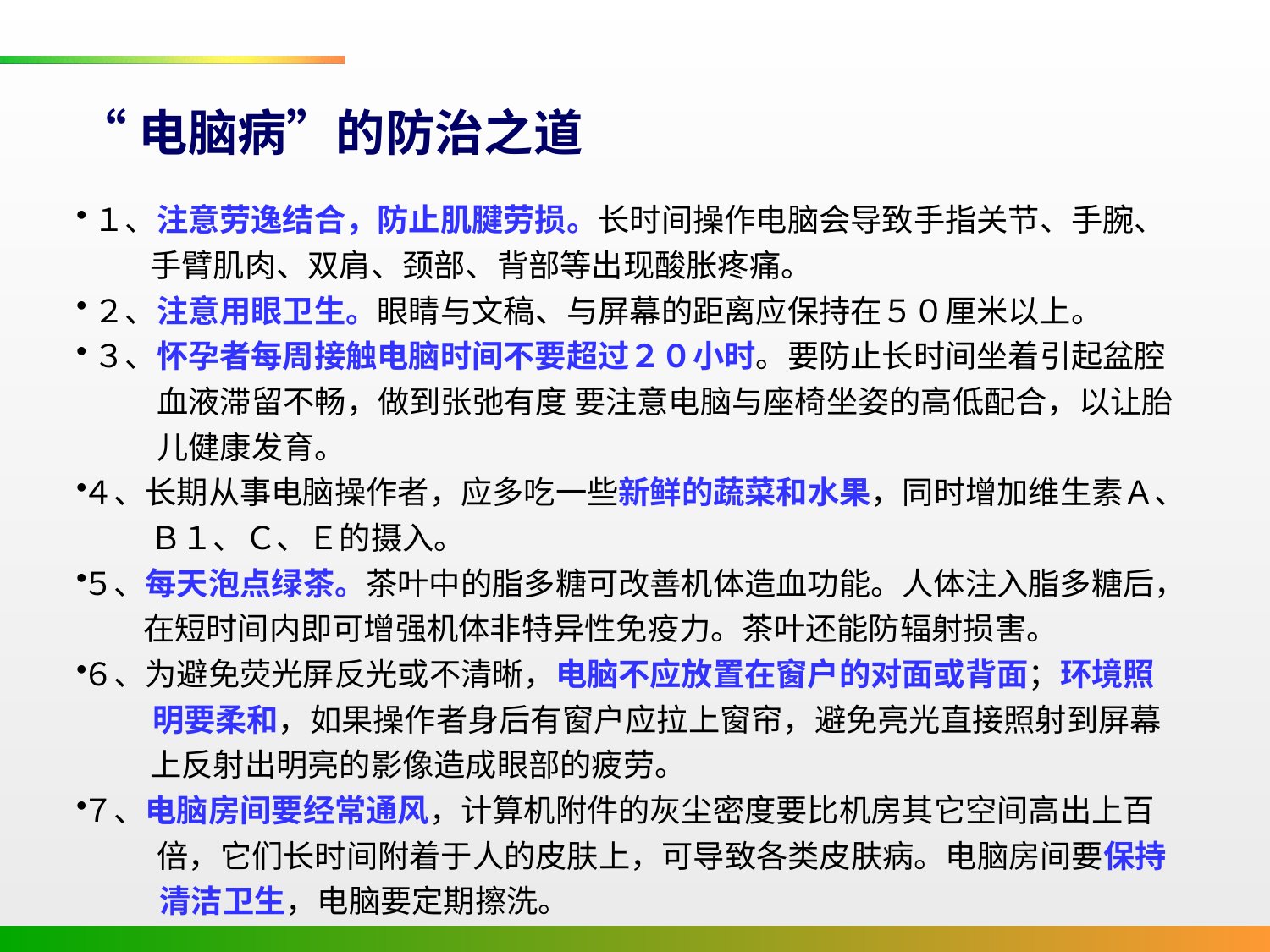

# “电脑病”的防治之道
 １、注意劳逸结合，防止肌腱劳损。长时间操作电脑会导致手指关节、手腕、
          手臂肌肉、双肩、颈部、背部等出现酸胀疼痛。
 ２、注意用眼卫生。眼睛与文稿、与屏幕的距离应保持在５０厘米以上。
 ３、怀孕者每周接触电脑时间不要超过２０小时。要防止长时间坐着引起盆腔
           血液滞留不畅，做到张弛有度 要注意电脑与座椅坐姿的高低配合，以让胎
           儿健康发育。
４、长期从事电脑操作者，应多吃一些新鲜的蔬菜和水果，同时增加维生素Ａ、
          Ｂ１、Ｃ、Ｅ的摄入。
５、每天泡点绿茶。茶叶中的脂多糖可改善机体造血功能。人体注入脂多糖后，
         在短时间内即可增强机体非特异性免疫力。茶叶还能防辐射损害。
６、为避免荧光屏反光或不清晰，电脑不应放置在窗户的对面或背面；环境照
          明要柔和，如果操作者身后有窗户应拉上窗帘，避免亮光直接照射到屏幕
          上反射出明亮的影像造成眼部的疲劳。
７、电脑房间要经常通风，计算机附件的灰尘密度要比机房其它空间高出上百
           倍，它们长时间附着于人的皮肤上，可导致各类皮肤病。电脑房间要保持
           清洁卫生，电脑要定期擦洗。